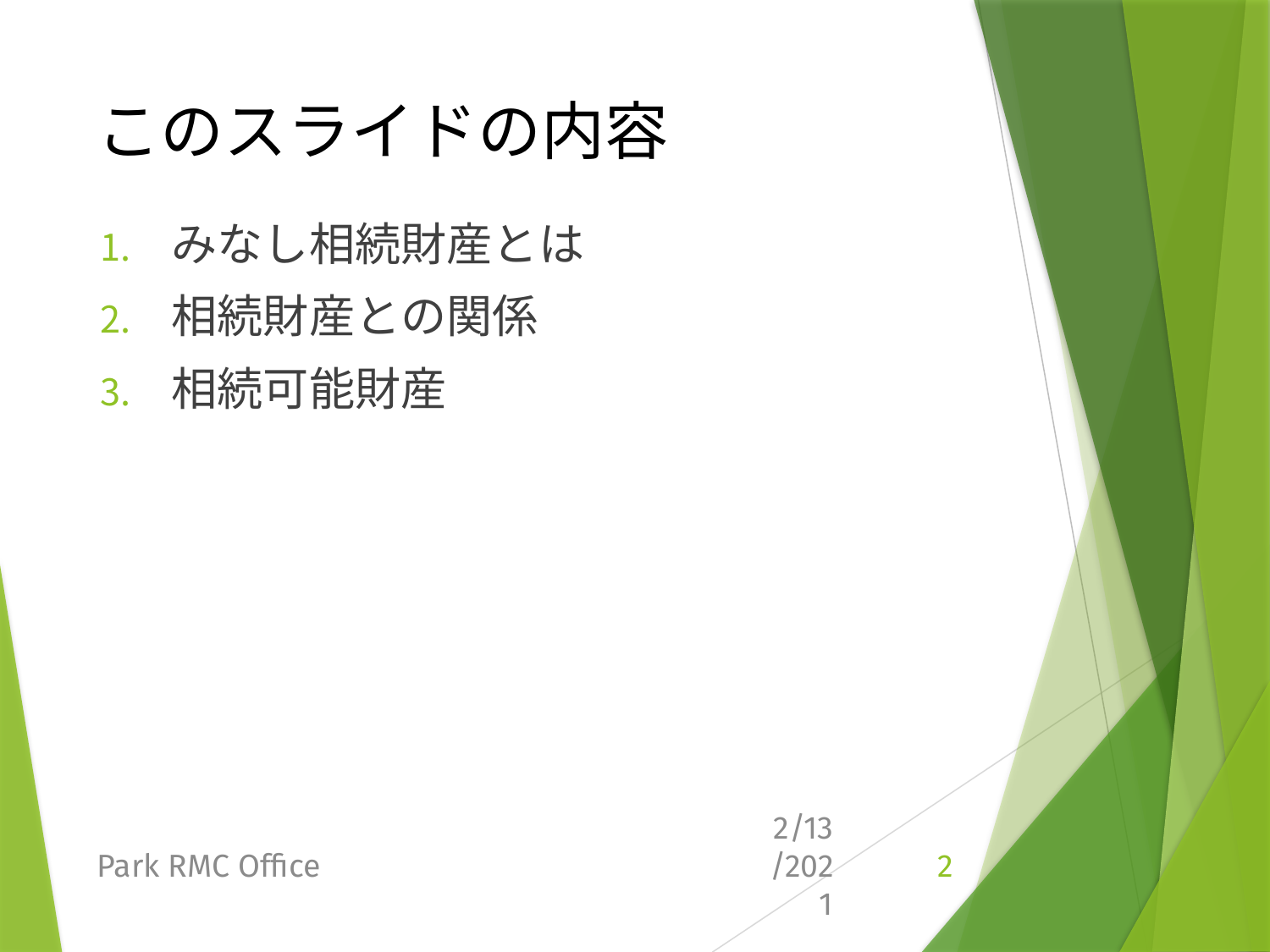

# このスライドの内容
みなし相続財産とは
相続財産との関係
相続可能財産
Park RMC Office
2/13/2021
2